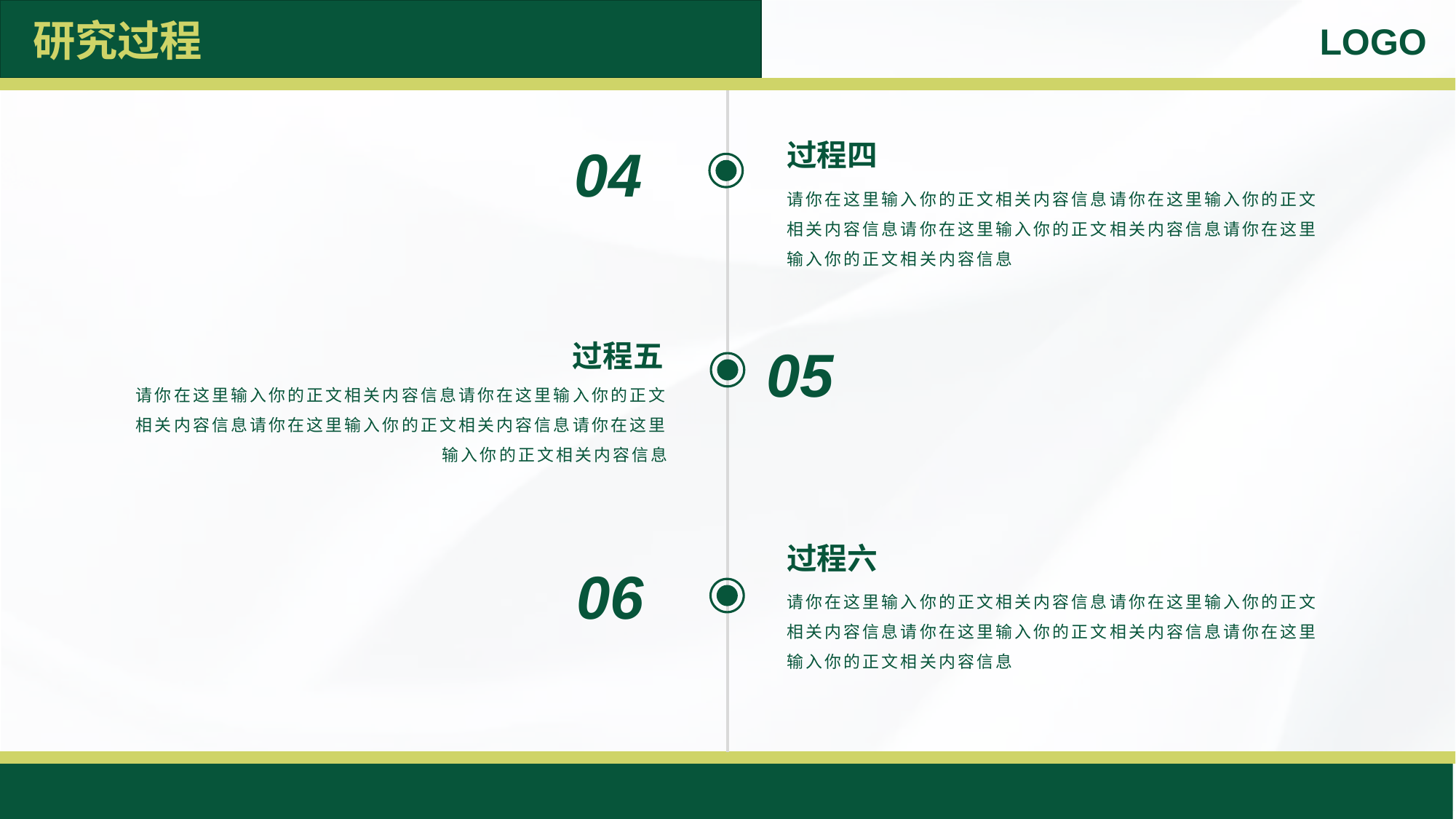

研究过程
04
过程四

请你在这里输入你的正文相关内容信息请你在这里输入你的正文相关内容信息请你在这里输入你的正文相关内容信息请你在这里输入你的正文相关内容信息
05
过程五

请你在这里输入你的正文相关内容信息请你在这里输入你的正文相关内容信息请你在这里输入你的正文相关内容信息请你在这里输入你的正文相关内容信息
过程六
06
请你在这里输入你的正文相关内容信息请你在这里输入你的正文相关内容信息请你在这里输入你的正文相关内容信息请你在这里输入你的正文相关内容信息